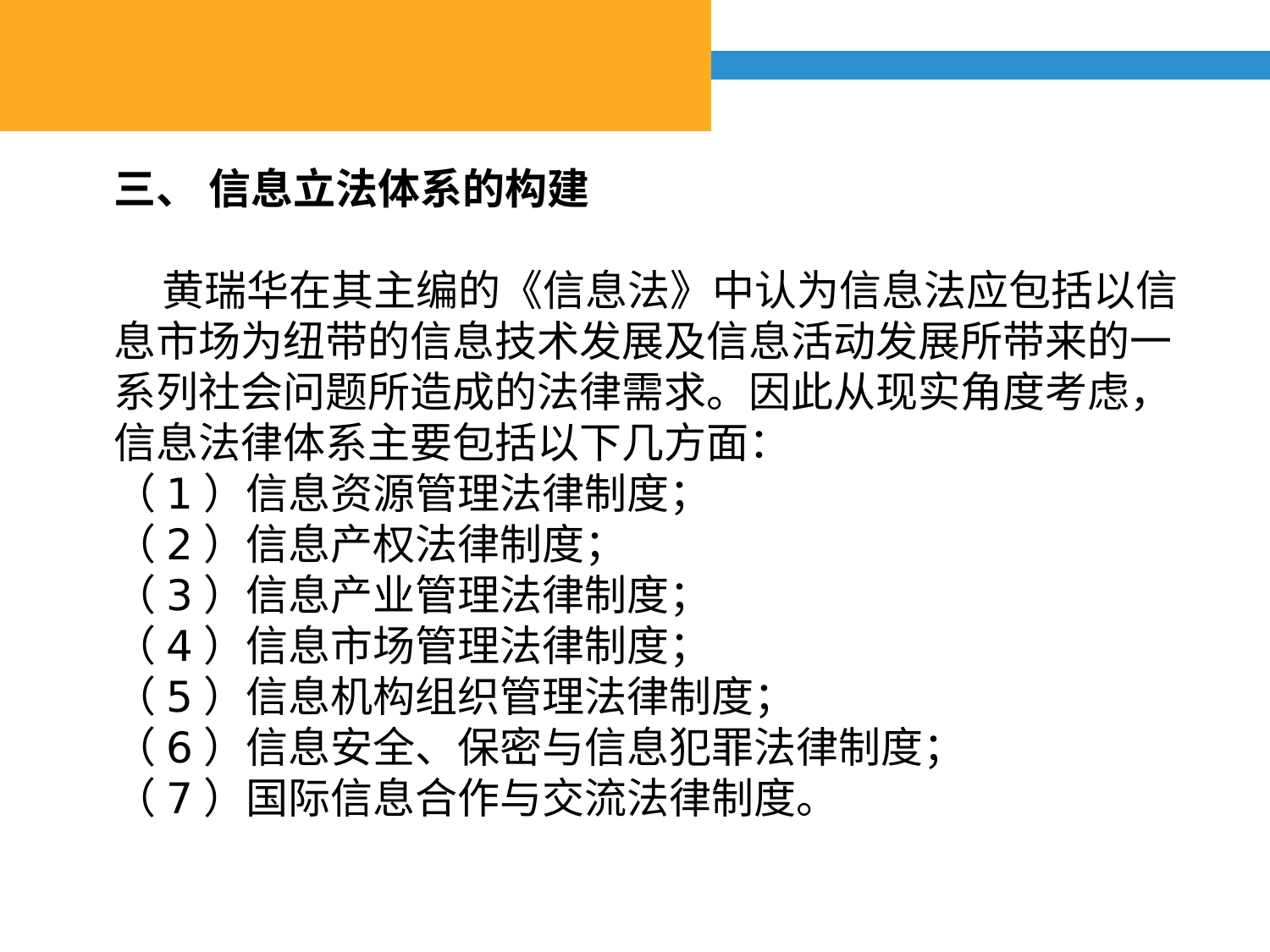

三、 信息立法体系的构建

    黄瑞华在其主编的《信息法》中认为信息法应包括以信息市场为纽带的信息技术发展及信息活动发展所带来的一系列社会问题所造成的法律需求。因此从现实角度考虑，信息法律体系主要包括以下几方面：
（1）信息资源管理法律制度；
（2）信息产权法律制度；
（3）信息产业管理法律制度；
（4）信息市场管理法律制度；
（5）信息机构组织管理法律制度；
（6）信息安全、保密与信息犯罪法律制度；
（7）国际信息合作与交流法律制度。